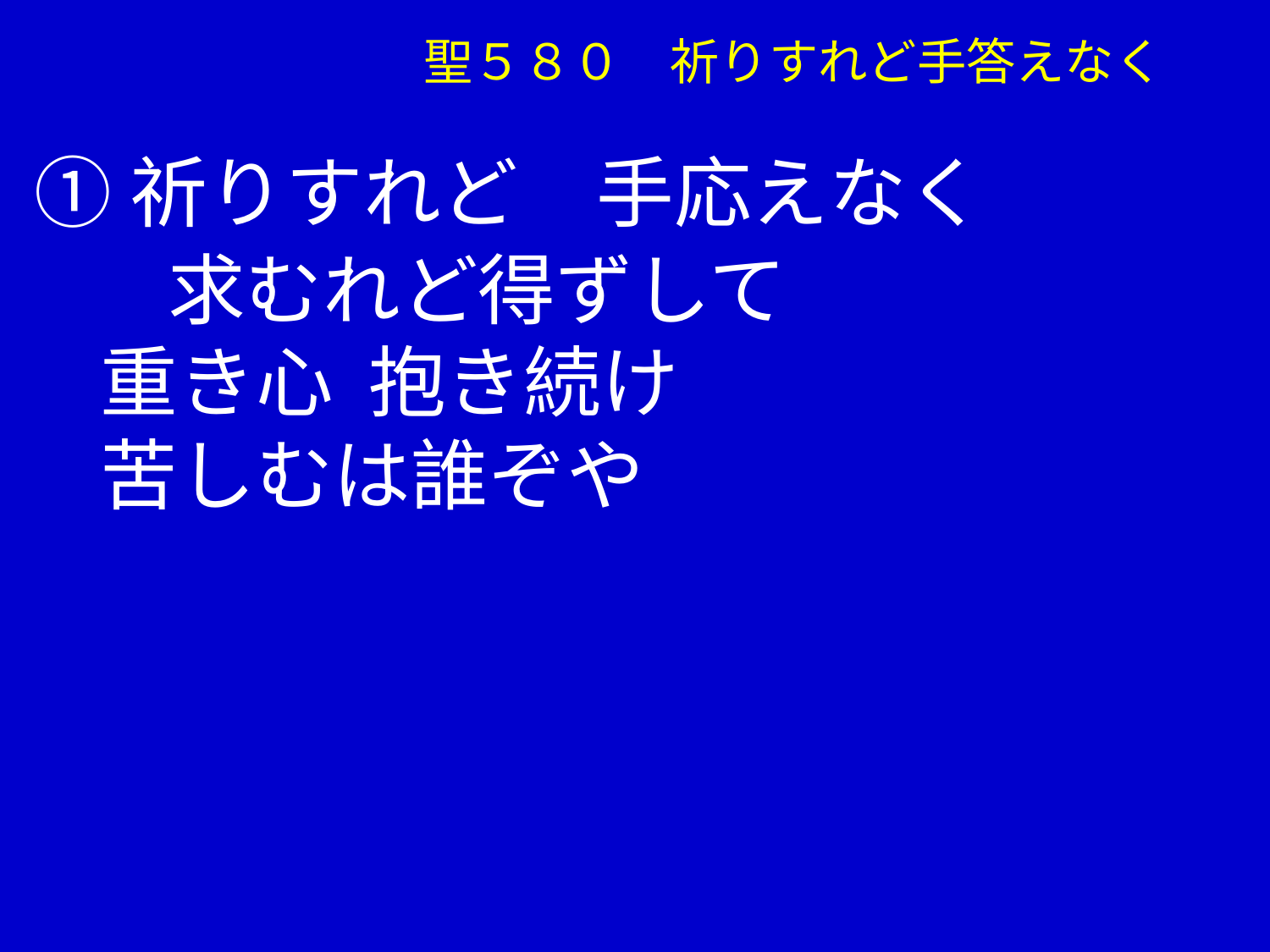

聖５８０　祈りすれど手答えなく
 ①祈りすれど　手応えなく
　　求むれど得ずして
    重き心  抱き続け
    苦しむは誰ぞや